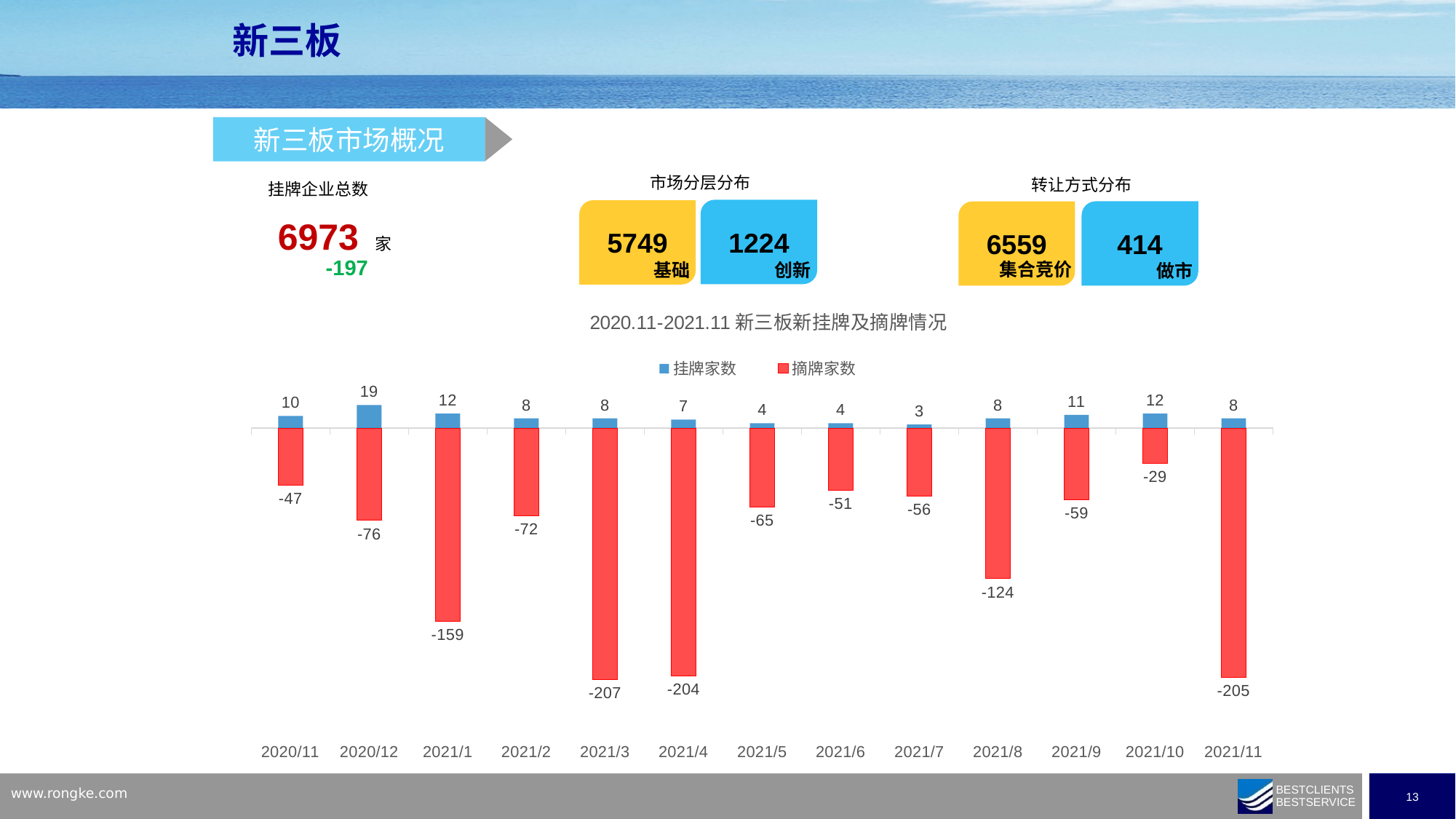

新三板
新三板市场概况

市场分层分布
1224
5749
创新
基础
转让方式分布
414
6559
集合竞价
做市
挂牌企业总数
6973
家
-197

### Chart: 2020.11-2021.11新三板新挂牌及摘牌情况

| Category | 挂牌家数 | 摘牌家数 |
|---|---|---|
| 44530 | 8.0 | -205.0 |
| 44500 | 12.0 | -29.0 |
| 44440 | 11.0 | -59.0 |
| 44409 | 8.0 | -124.0 |
| 44378 | 3.0 | -56.0 |
| 44348 | 4.0 | -51.0 |
| 44317 | 4.0 | -65.0 |
| 44287 | 7.0 | -204.0 |
| 44286 | 8.0 | -207.0 |
| 44255 | 8.0 | -72.0 |
| 44227 | 12.0 | -159.0 |
| 44196 | 19.0 | -76.0 |
| 44165 | 10.0 | -47.0 |